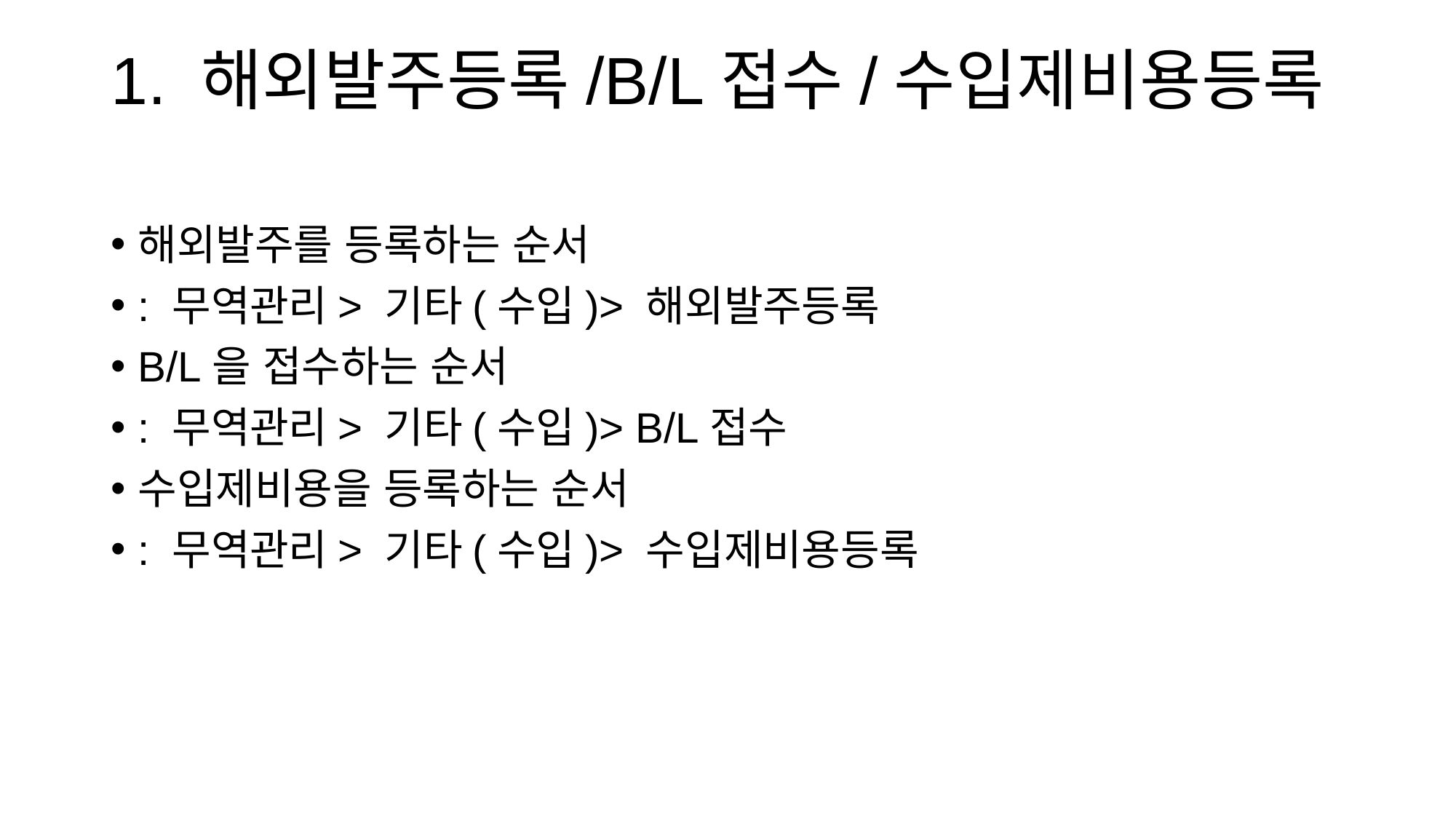

# 1. 해외발주등록/B/L접수/수입제비용등록
해외발주를 등록하는 순서
: 무역관리> 기타(수입)> 해외발주등록
B/L을 접수하는 순서
: 무역관리> 기타(수입)> B/L접수
수입제비용을 등록하는 순서
: 무역관리> 기타(수입)> 수입제비용등록